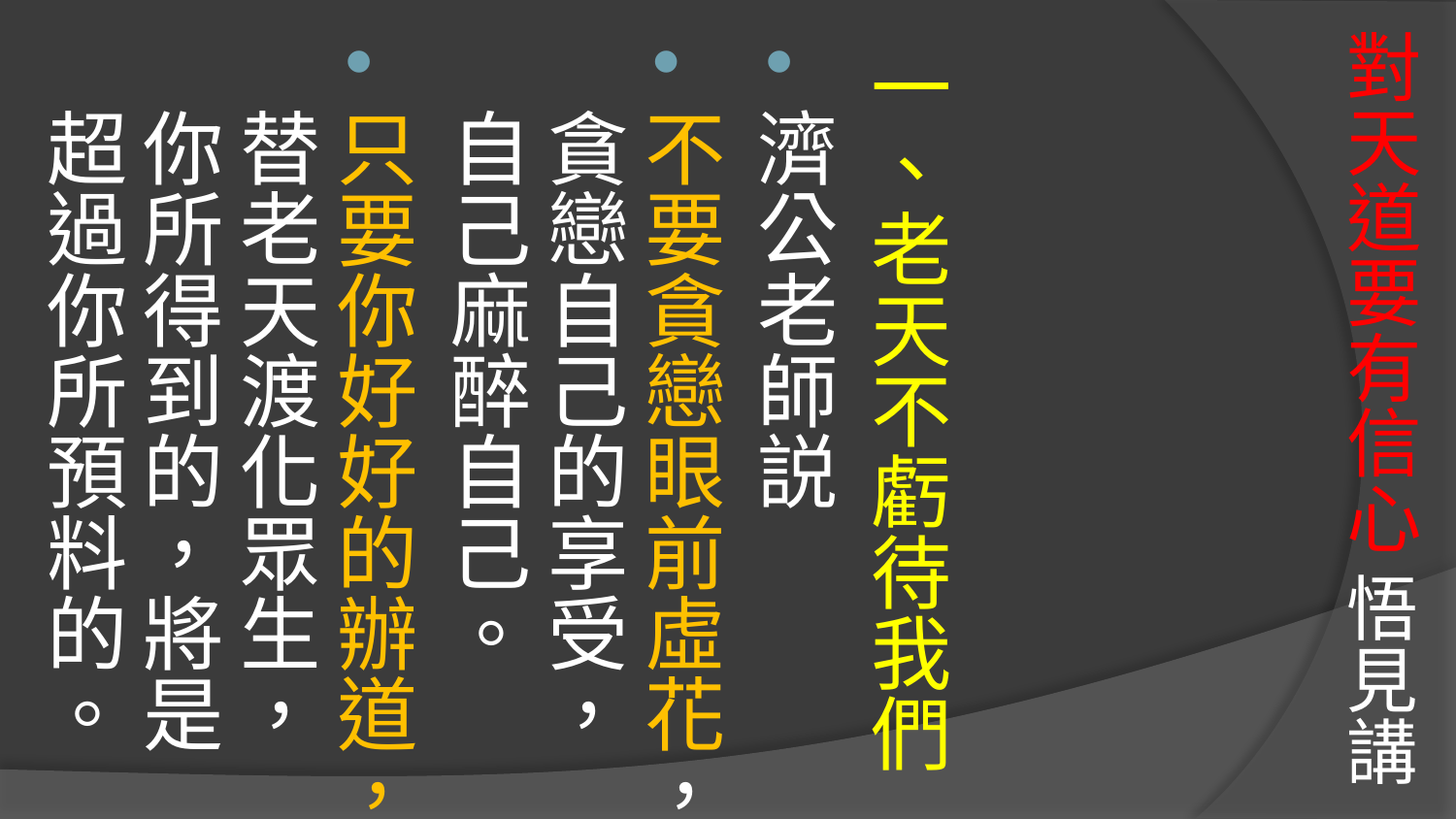

# 對天道要有信心 悟見講
一、老天不虧待我們
濟公老師説
不要貪戀眼前虛花，貪戀自己的享受，自己麻醉自己。
只要你好好的辦道，替老天渡化眾生，你所得到的，將是超過你所預料的。